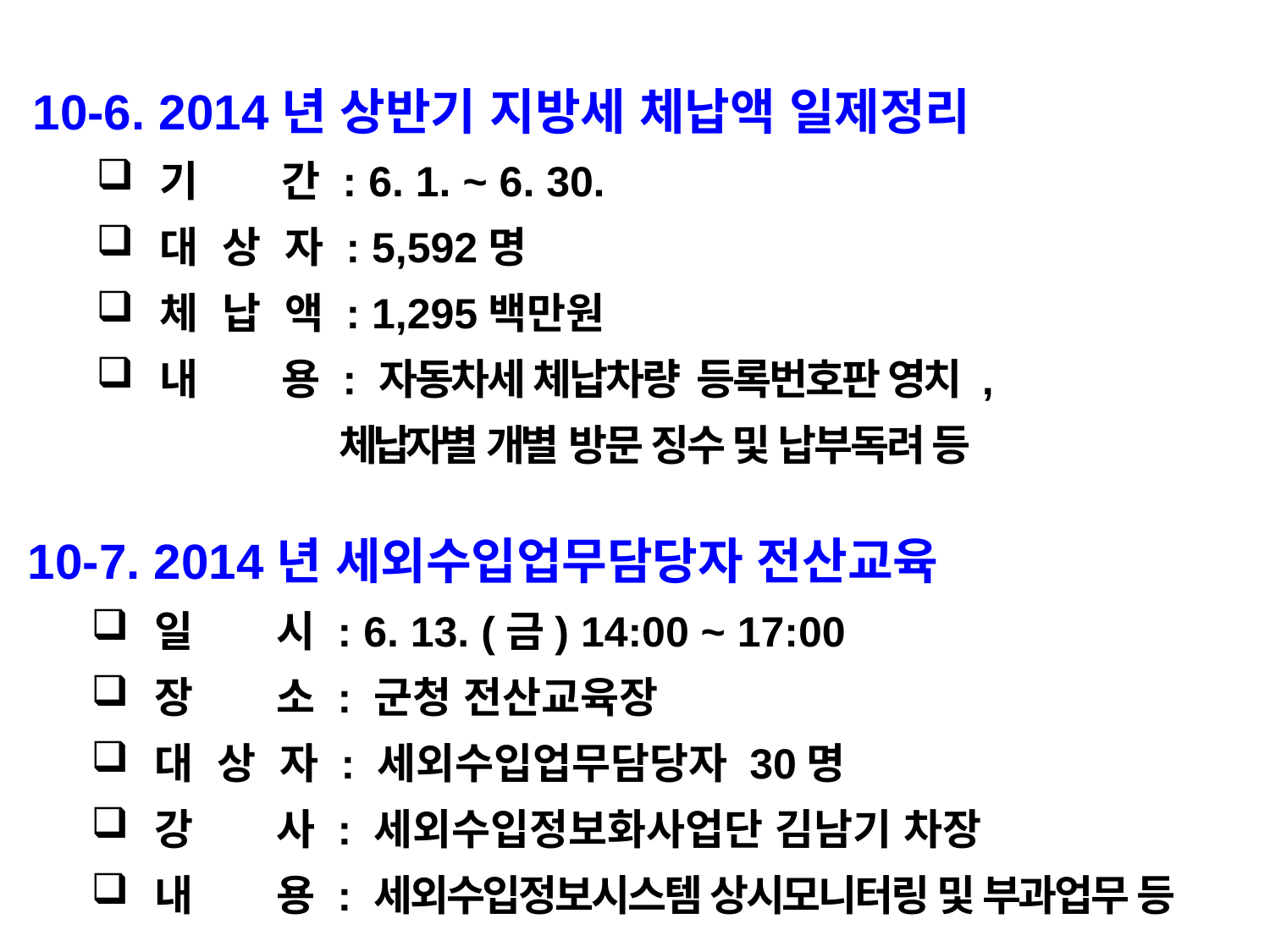

10-6. 2014년 상반기 지방세 체납액 일제정리
기       간 : 6. 1. ~ 6. 30.
대  상  자 : 5,592명
체  납  액 : 1,295백만원
내       용 : 자동차세 체납차량  등록번호판 영치 ,
                         체납자별  개별 방문 징수 및 납부독려 등
10-7. 2014년 세외수입업무담당자 전산교육
일       시 : 6. 13. (금) 14:00 ~ 17:00
장       소 : 군청 전산교육장
대  상  자 : 세외수입업무담당자 30명
강       사 : 세외수입정보화사업단 김남기 차장
내       용 : 세외수입정보시스템 상시모니터링 및 부과업무 등